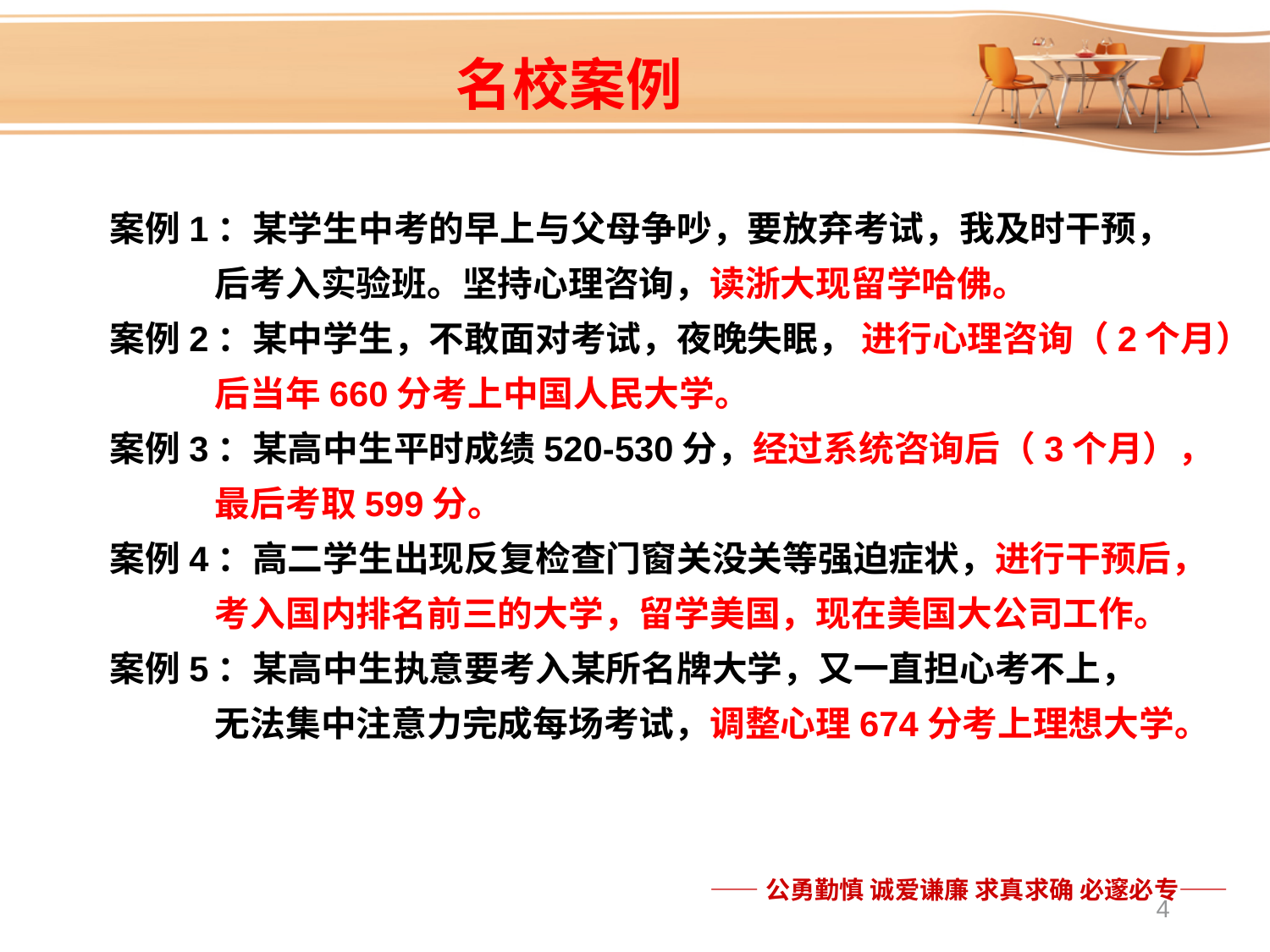

# 名校案例
案例1：某学生中考的早上与父母争吵，要放弃考试，我及时干预，
            后考入实验班。坚持心理咨询，读浙大现留学哈佛。
案例2：某中学生，不敢面对考试，夜晚失眠， 进行心理咨询（2个月）
            后当年660分考上中国人民大学。
案例3：某高中生平时成绩520-530分，经过系统咨询后（3个月），
            最后考取599分。
案例4：高二学生出现反复检查门窗关没关等强迫症状，进行干预后，
            考入国内排名前三的大学，留学美国，现在美国大公司工作。
案例5：某高中生执意要考入某所名牌大学，又一直担心考不上，
            无法集中注意力完成每场考试，调整心理674分考上理想大学。

4